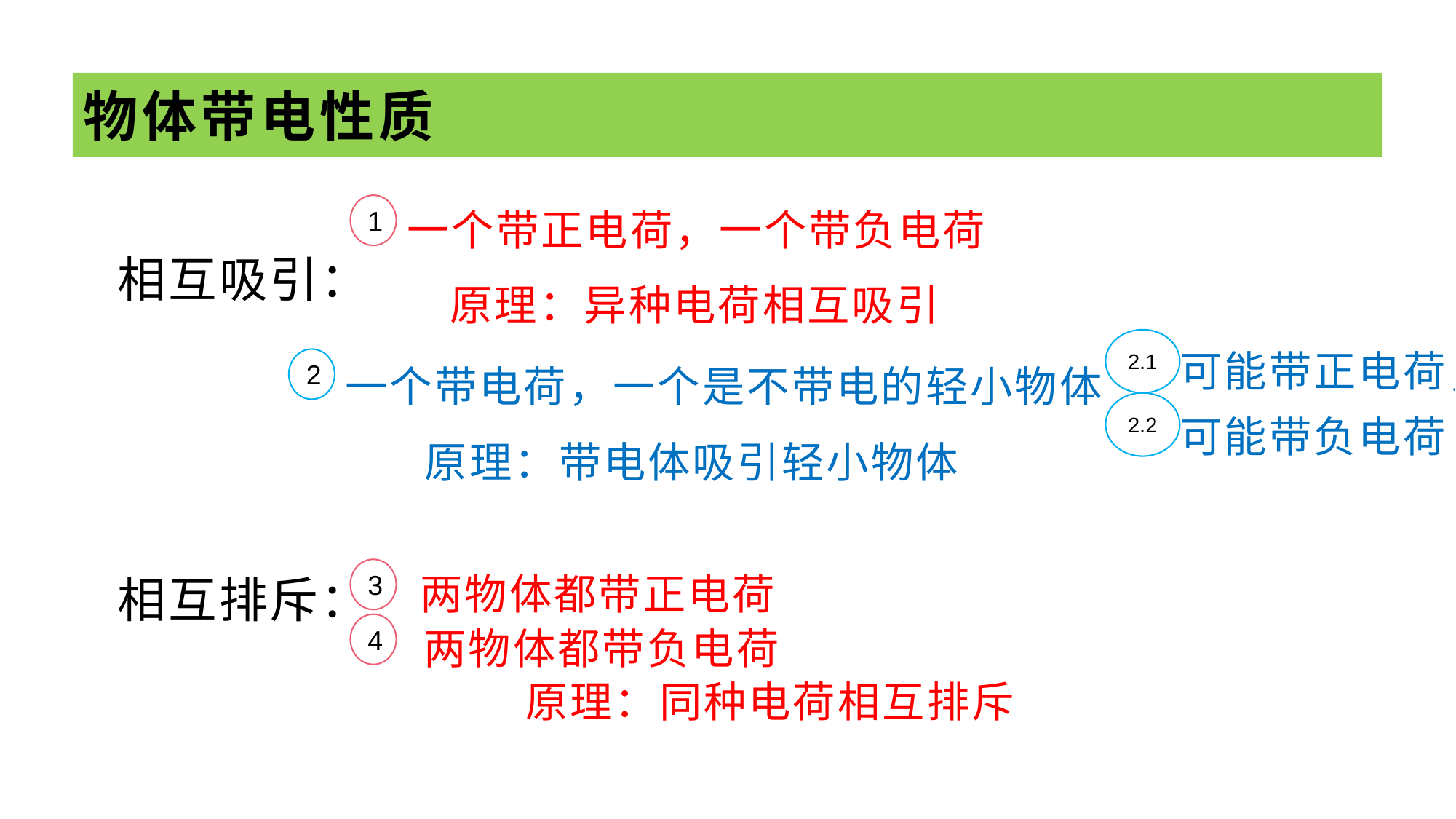

# 物体带电性质
一个带正电荷，一个带负电荷
1
相互吸引：
原理：异种电荷相互吸引
可能带正电荷，可能带负电荷
2.1
一个带电荷，一个是不带电的轻小物体
2
2.2
原理：带电体吸引轻小物体
相互排斥：
两物体都带正电荷
3
两物体都带负电荷
4
原理：同种电荷相互排斥